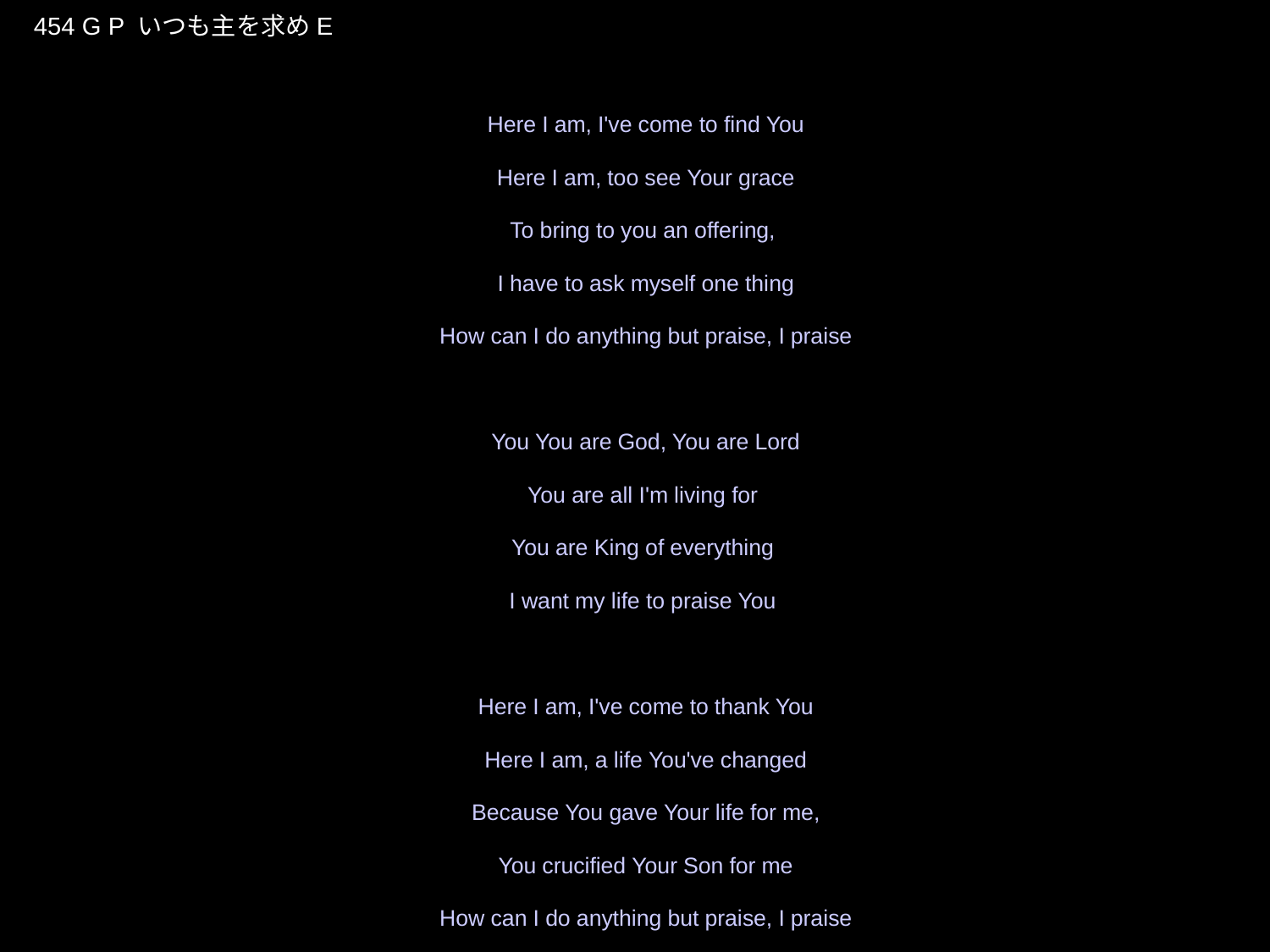

いつもしゅをもとめ

★W
454 G P いつも主を求めE
★４
Here I am, I've come to find You
Here I am, too see Your grace
To bring to you an offering,
I have to ask myself one thing
How can I do anything but praise, I praise

You You are God, You are Lord
You are all I'm living for
You are King of everything
I want my life to praise You

Here I am, I've come to thank You
Here I am, a life You've changed
Because You gave Your life for me,
You crucified Your Son for me
How can I do anything but praise, I praise